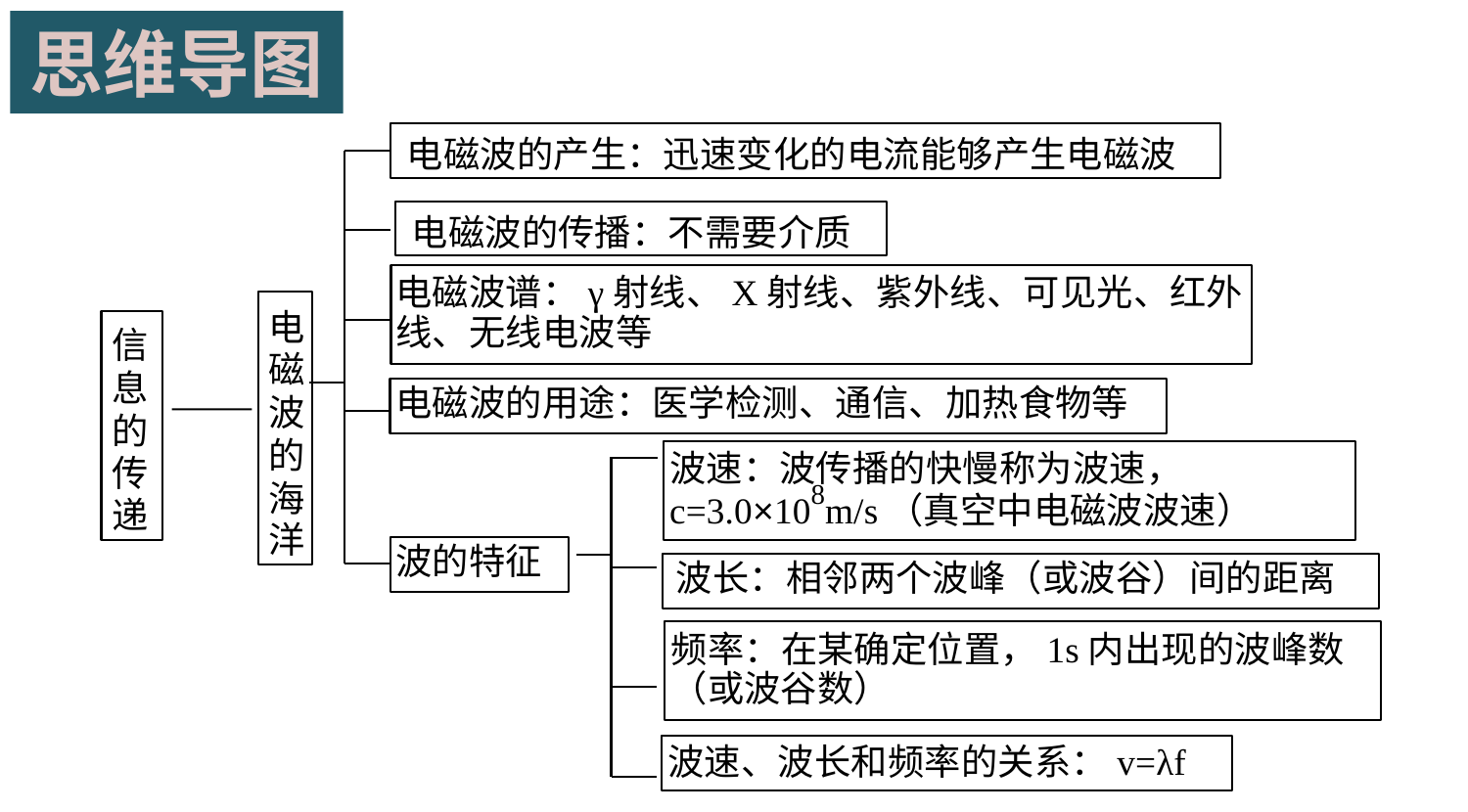

思维导图

	电磁波的产生：迅速变化的电流能够产生电磁波

		电磁波的传播：不需要介质

电磁波谱：γ射线、X射线、紫外线、可见光、红外
线、无线电波等

电磁波的用途：医学检测、通信、加热食物等

		波速：波传播的快慢称为波速，
		c=3.0×108m/s（真空中电磁波波速）
波的特征

			频率：在某确定位置，1s内出现的波峰数
			（或波谷数）

	波速、波长和频率的关系：v=λf

电
磁
波
的
海
洋

信
息
的
传
递

波长：相邻两个波峰（或波谷）间的距离